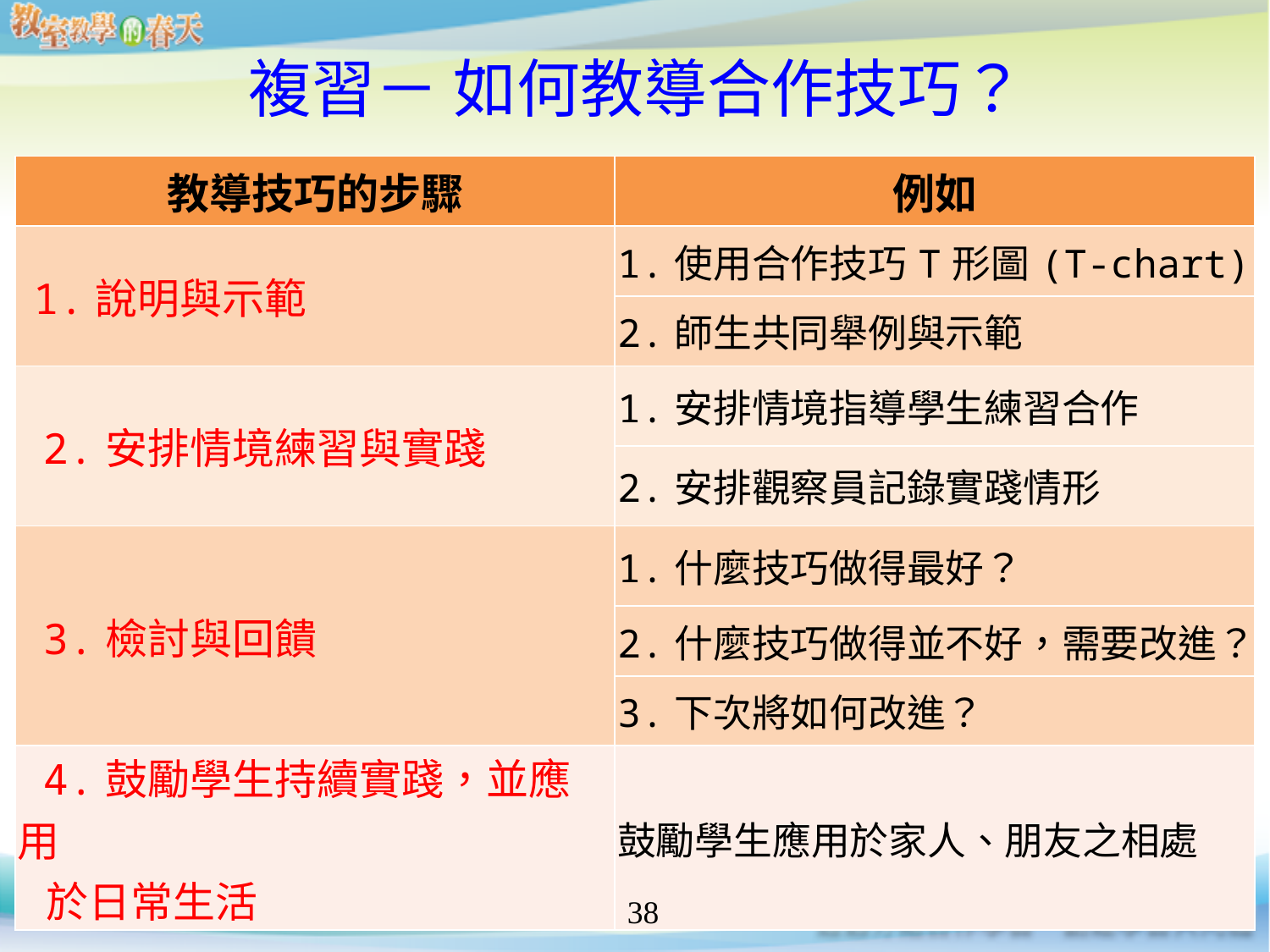

# 複習－ 如何教導合作技巧？
| 教導技巧的步驟 | 例如 |
| --- | --- |
| 1.說明與示範 | 1.使用合作技巧T形圖(T-chart) |
|  | 2.師生共同舉例與示範 |
| 2.安排情境練習與實踐 | 1.安排情境指導學生練習合作 |
|  | 2.安排觀察員記錄實踐情形 |
| 3.檢討與回饋 | 1.什麼技巧做得最好？ |
|  | 2.什麼技巧做得並不好，需要改進？ |
|  | 3.下次將如何改進？ |
| 4.鼓勵學生持續實踐，並應用 於日常生活 | 鼓勵學生應用於家人、朋友之相處 |

38